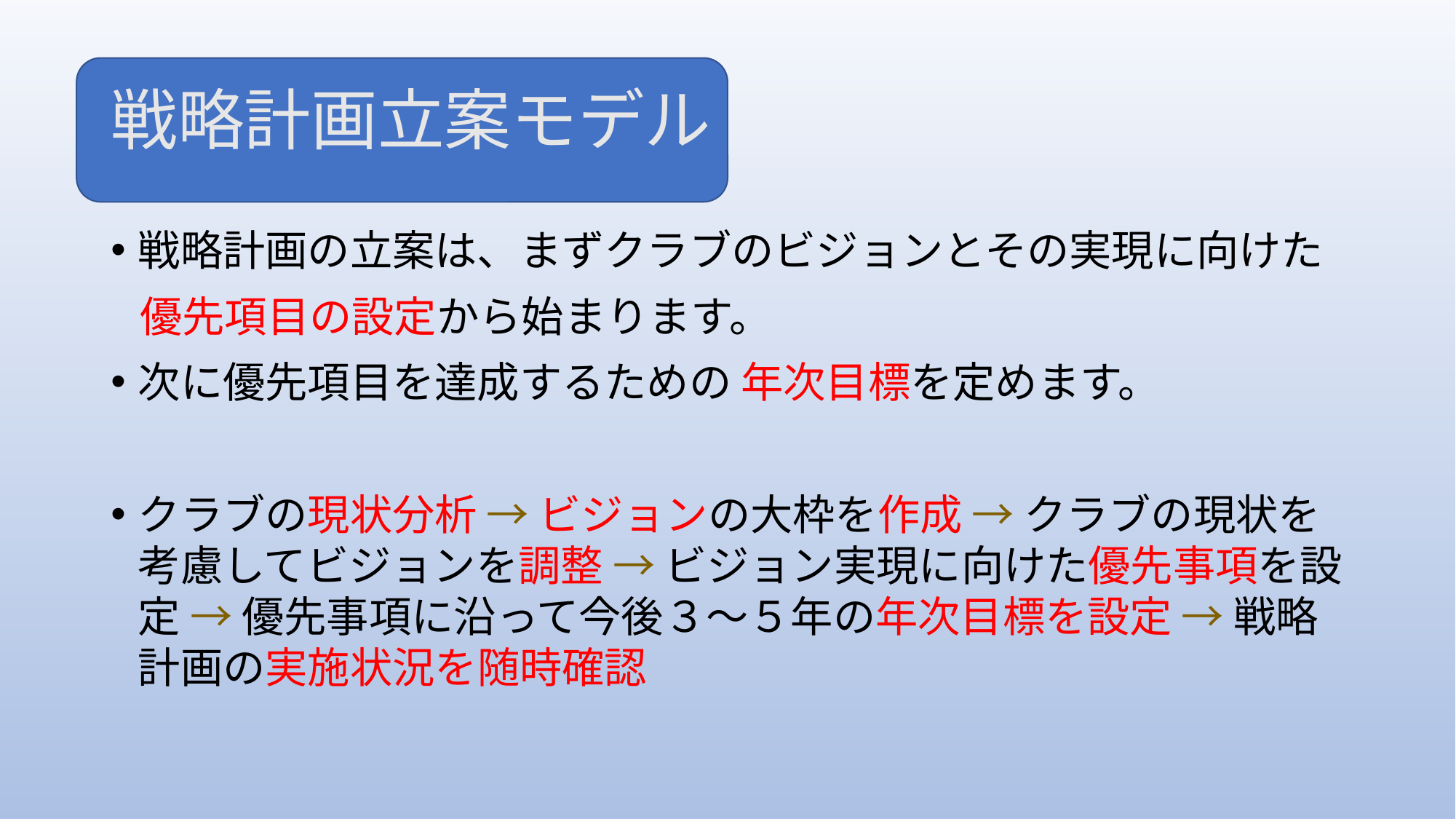

# 戦略計画立案モデル

戦略計画の立案は、まずクラブのビジョンとその実現に向けた
  優先項目の設定から始まります。
次に優先項目を達成するための 年次目標を定めます。

クラブの現状分析 → ビジョンの大枠を作成 → クラブの現状を考慮してビジョンを調整 → ビジョン実現に向けた優先事項を設定 → 優先事項に沿って今後３～５年の年次目標を設定 → 戦略計画の実施状況を随時確認